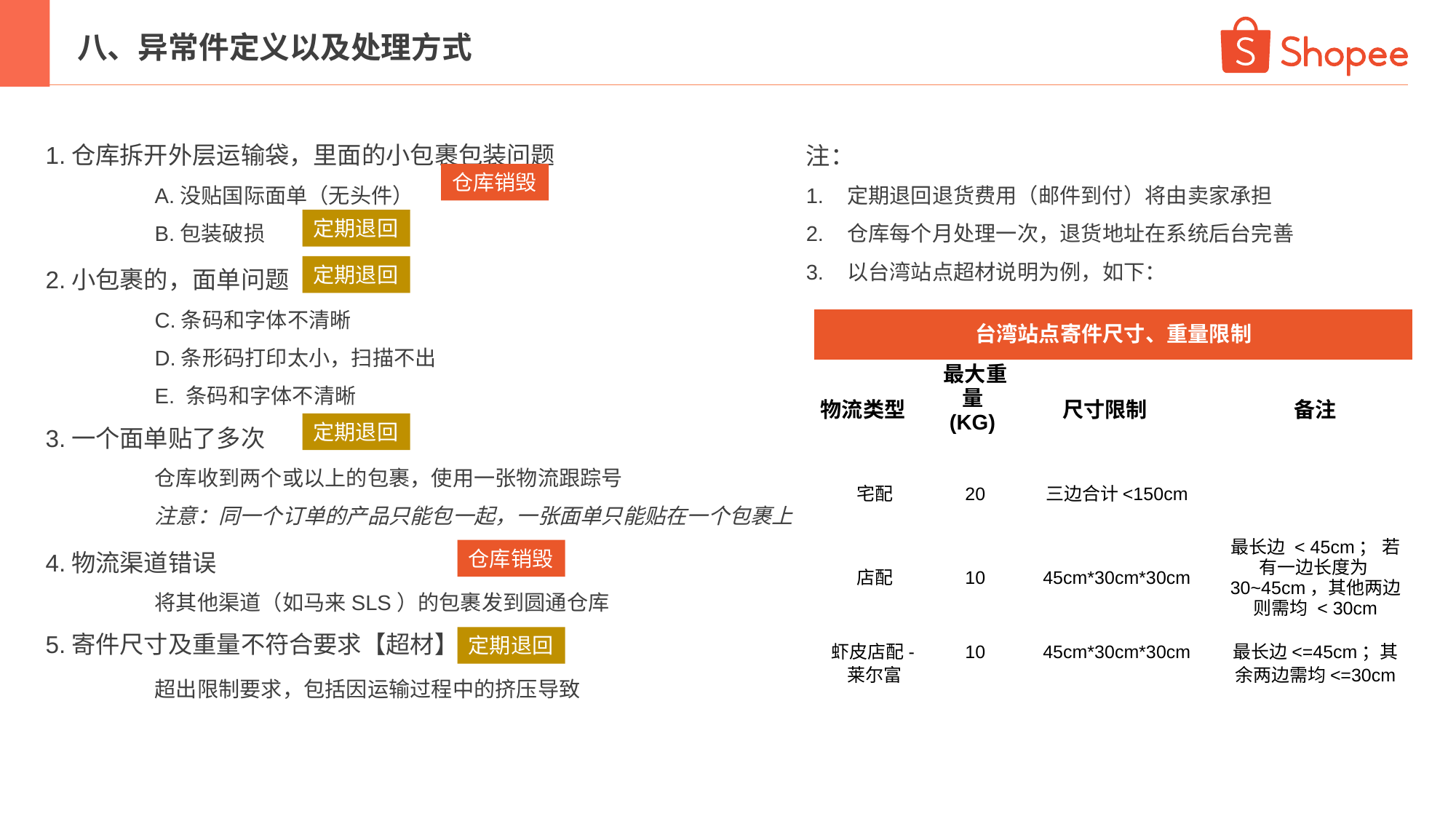

八、异常件定义以及处理方式
1.仓库拆开外层运输袋，里面的小包裹包装问题
	A.没贴国际面单（无头件）
	B.包装破损
2.小包裹的，面单问题
	C.条码和字体不清晰
	D.条形码打印太小，扫描不出
	E. 条码和字体不清晰
3.一个面单贴了多次
	仓库收到两个或以上的包裹，使用一张物流跟踪号
	注意：同一个订单的产品只能包一起，一张面单只能贴在一个包裹上
4.物流渠道错误
	将其他渠道（如马来SLS）的包裹发到圆通仓库
5.寄件尺寸及重量不符合要求【超材】
	超出限制要求，包括因运输过程中的挤压导致
仓库销毁
定期退回
定期退回
定期退回
仓库销毁
定期退回
注：
1.   定期退回退货费用（邮件到付）将由卖家承担
2.   仓库每个月处理一次，退货地址在系统后台完善
3.   以台湾站点超材说明为例，如下：

| 台湾站点寄件尺寸、重量限制 |  |  |  |
| --- | --- | --- | --- |
| 物流类型 | 最大重量(KG) | 尺寸限制 | 备注 |
| 宅配 | 20 | 三边合计<150cm |  |
| 店配 | 10 | 45cm\*30cm\*30cm | 最长边 < 45cm； 若有一边长度为30~45cm，其他两边则需均 < 30cm |
| 虾皮店配-莱尔富 | 10 | 45cm\*30cm\*30cm | 最长边<=45cm；其余两边需均<=30cm |